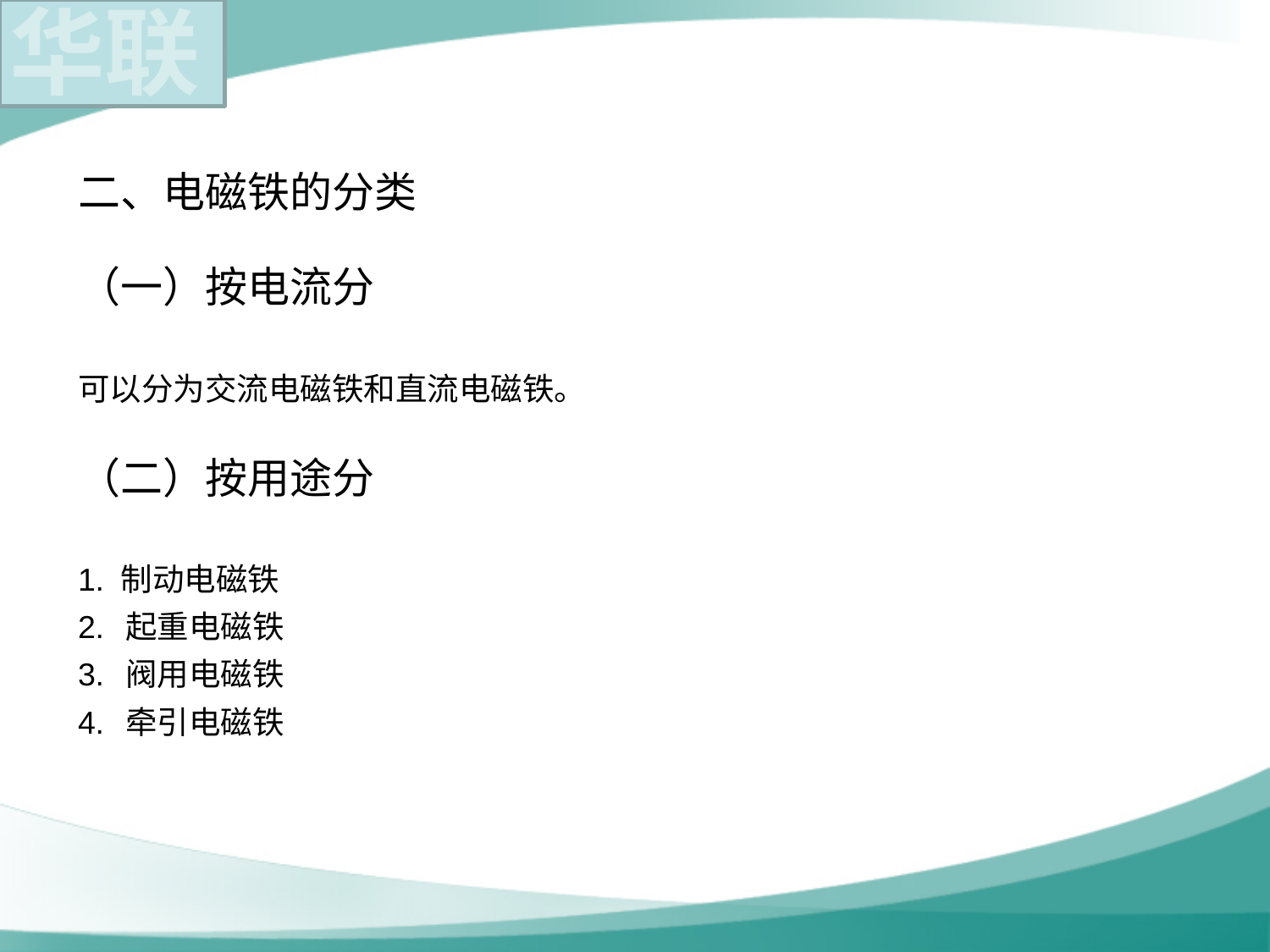

二、电磁铁的分类

（一）按电流分

可以分为交流电磁铁和直流电磁铁。

（二）按用途分

1. 制动电磁铁
起重电磁铁
阀用电磁铁
牵引电磁铁